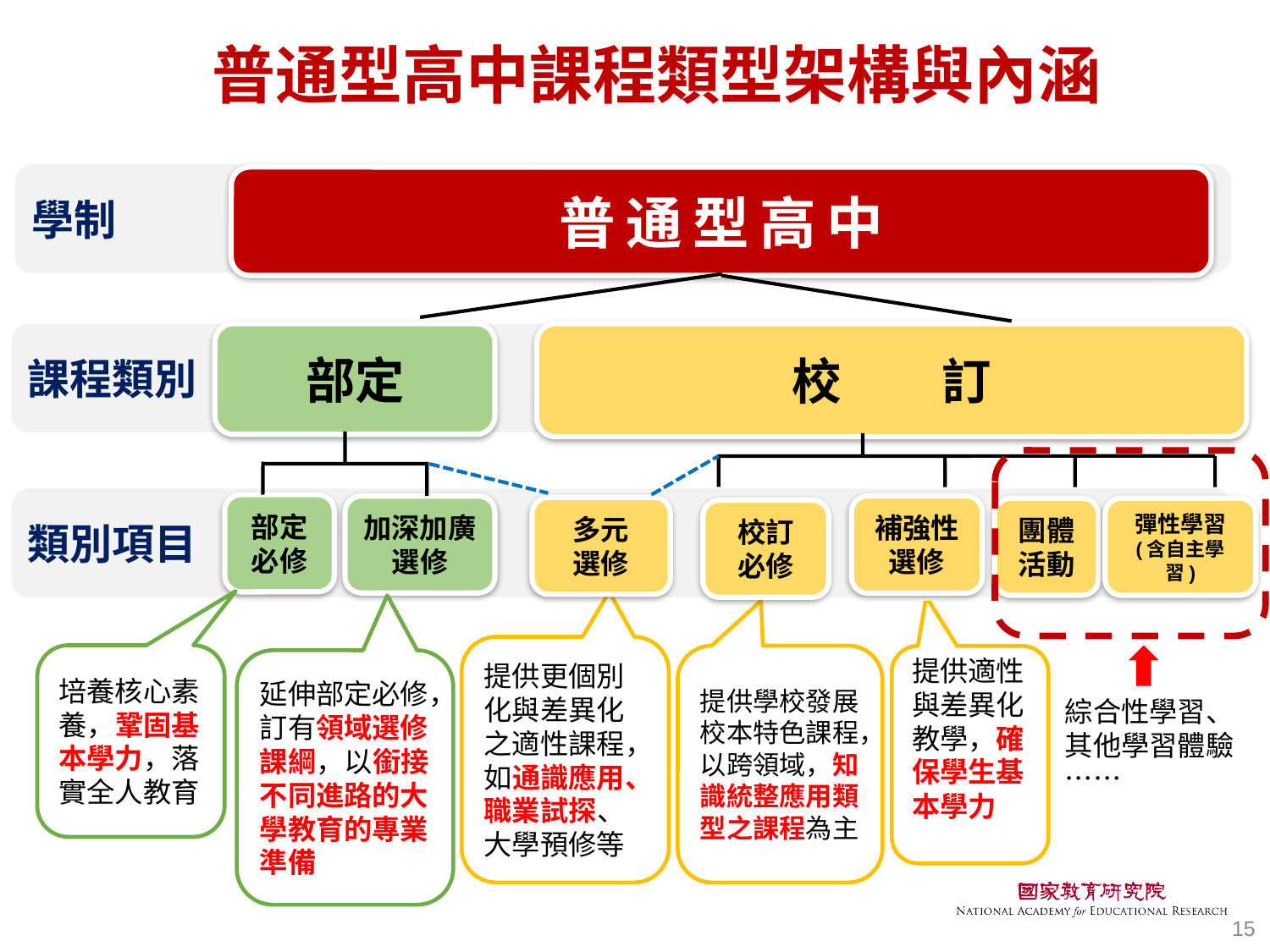

普通型高中課程類型架構與內涵
學制
普通型高中

課程類別
部定
校         訂

類別項目
部定
必修
加深加廣選修
補強性
選修
多元
選修
團體活動
彈性學習
(含自主學習)
校訂
必修
提供更個別化與差異化之適性課程，如通識應用、職業試探、大學預修等
培養核心素養，鞏固基本學力，落實全人教育

提供學校發展校本特色課程，以跨領域，知識統整應用類型之課程為主
提供適性與差異化教學，確保學生基本學力

延伸部定必修，訂有領域選修課綱，以銜接不同進路的大學教育的專業準備
綜合性學習、其他學習體驗……
15